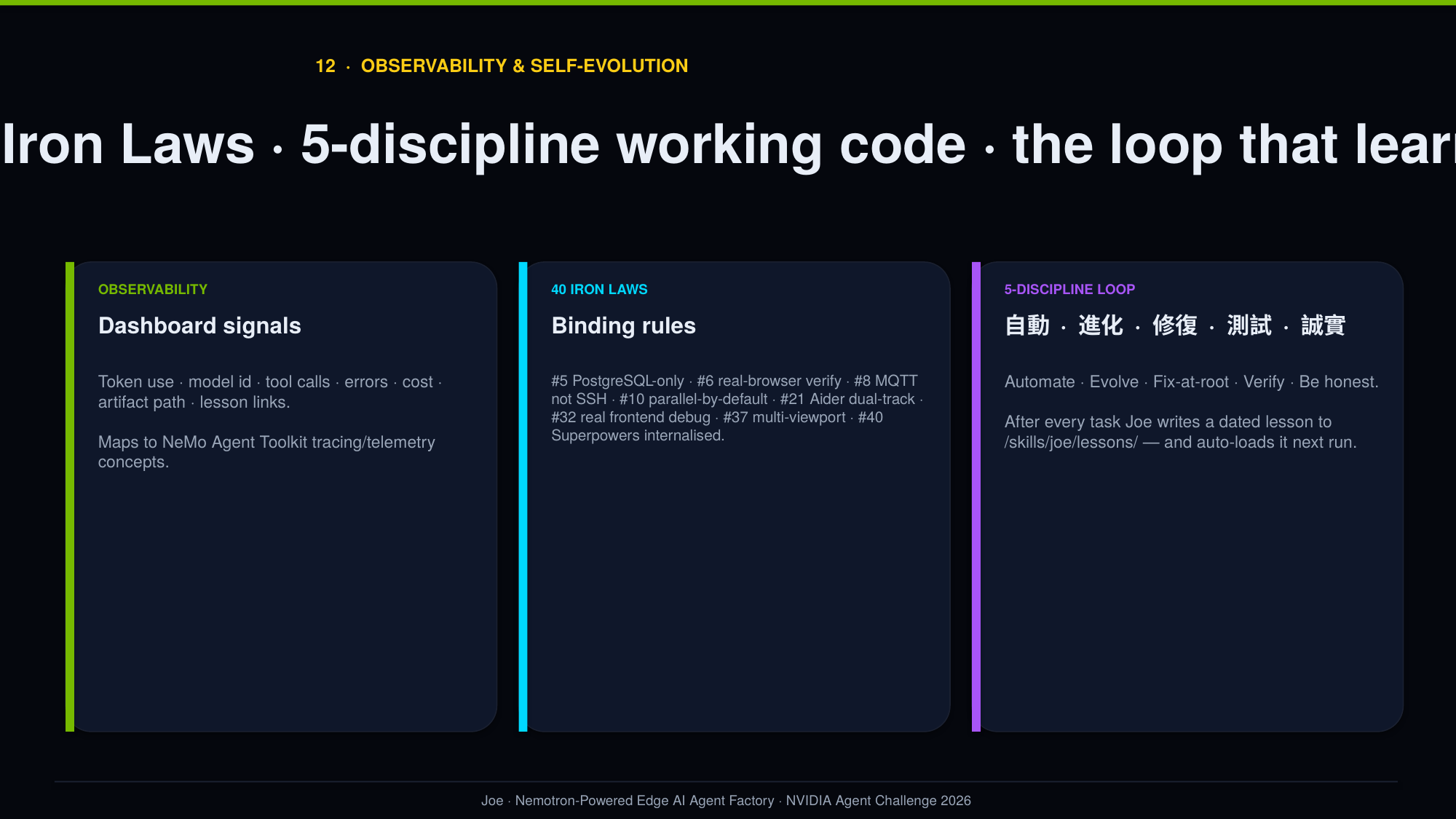

12  ·  OBSERVABILITY & SELF-EVOLUTION
40 Iron Laws · 5-discipline working code · the loop that learns

OBSERVABILITY
40 IRON LAWS
5-DISCIPLINE LOOP
Dashboard signals
Binding rules
自動 · 進化 · 修復 · 測試 · 誠實
Token use · model id · tool calls · errors · cost · artifact path · lesson links.

Maps to NeMo Agent Toolkit tracing/telemetry concepts.
#5 PostgreSQL-only · #6 real-browser verify · #8 MQTT not SSH · #10 parallel-by-default · #21 Aider dual-track · #32 real frontend debug · #37 multi-viewport · #40 Superpowers internalised.
Automate · Evolve · Fix-at-root · Verify · Be honest.

After every task Joe writes a dated lesson to /skills/joe/lessons/ — and auto-loads it next run.

Joe · Nemotron-Powered Edge AI Agent Factory · NVIDIA Agent Challenge 2026